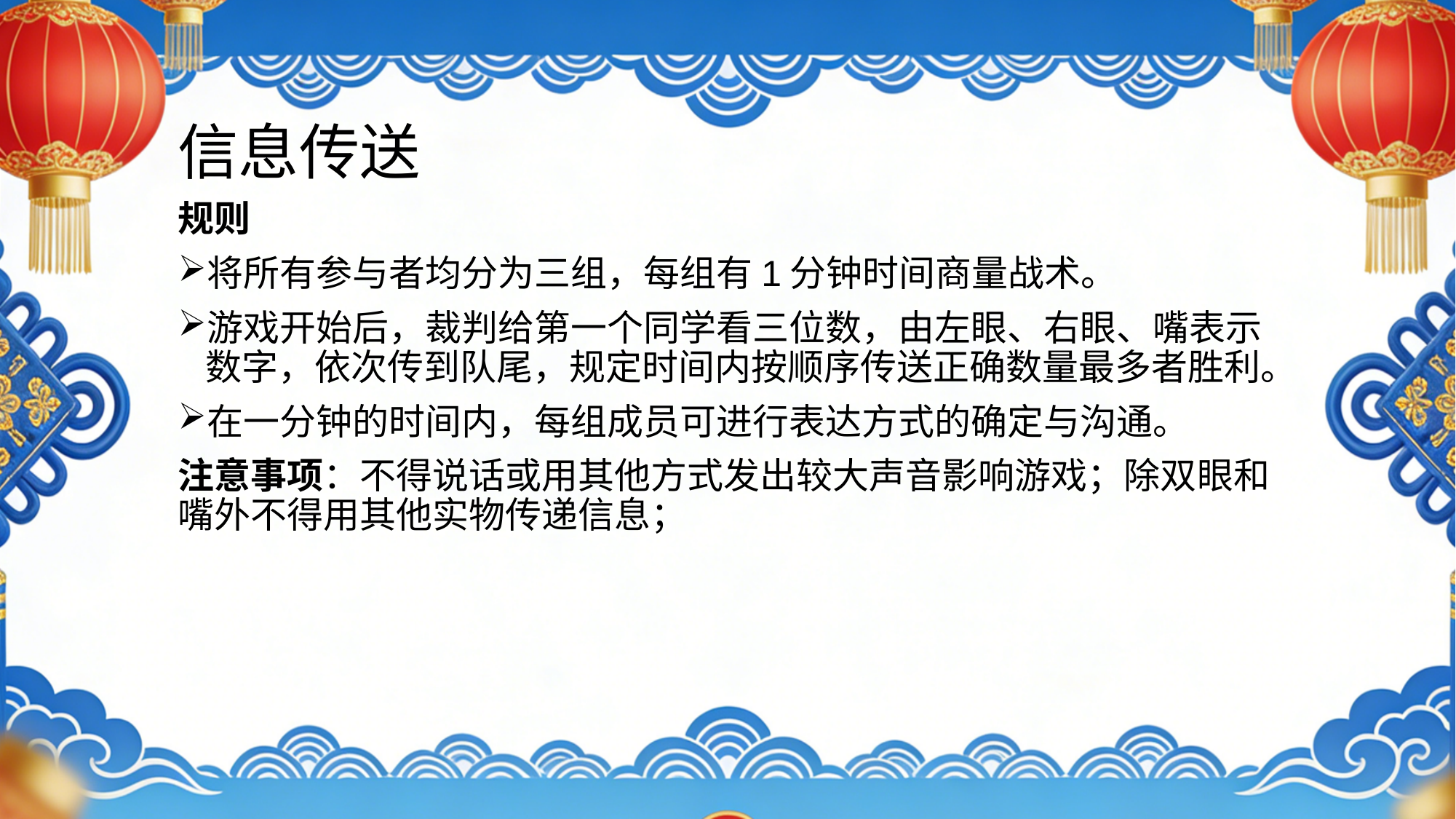

# 信息传送
规则
将所有参与者均分为三组，每组有1分钟时间商量战术。
游戏开始后，裁判给第一个同学看三位数，由左眼、右眼、嘴表示数字，依次传到队尾，规定时间内按顺序传送正确数量最多者胜利。
在一分钟的时间内，每组成员可进行表达方式的确定与沟通。
注意事项：不得说话或用其他方式发出较大声音影响游戏；除双眼和嘴外不得用其他实物传递信息；